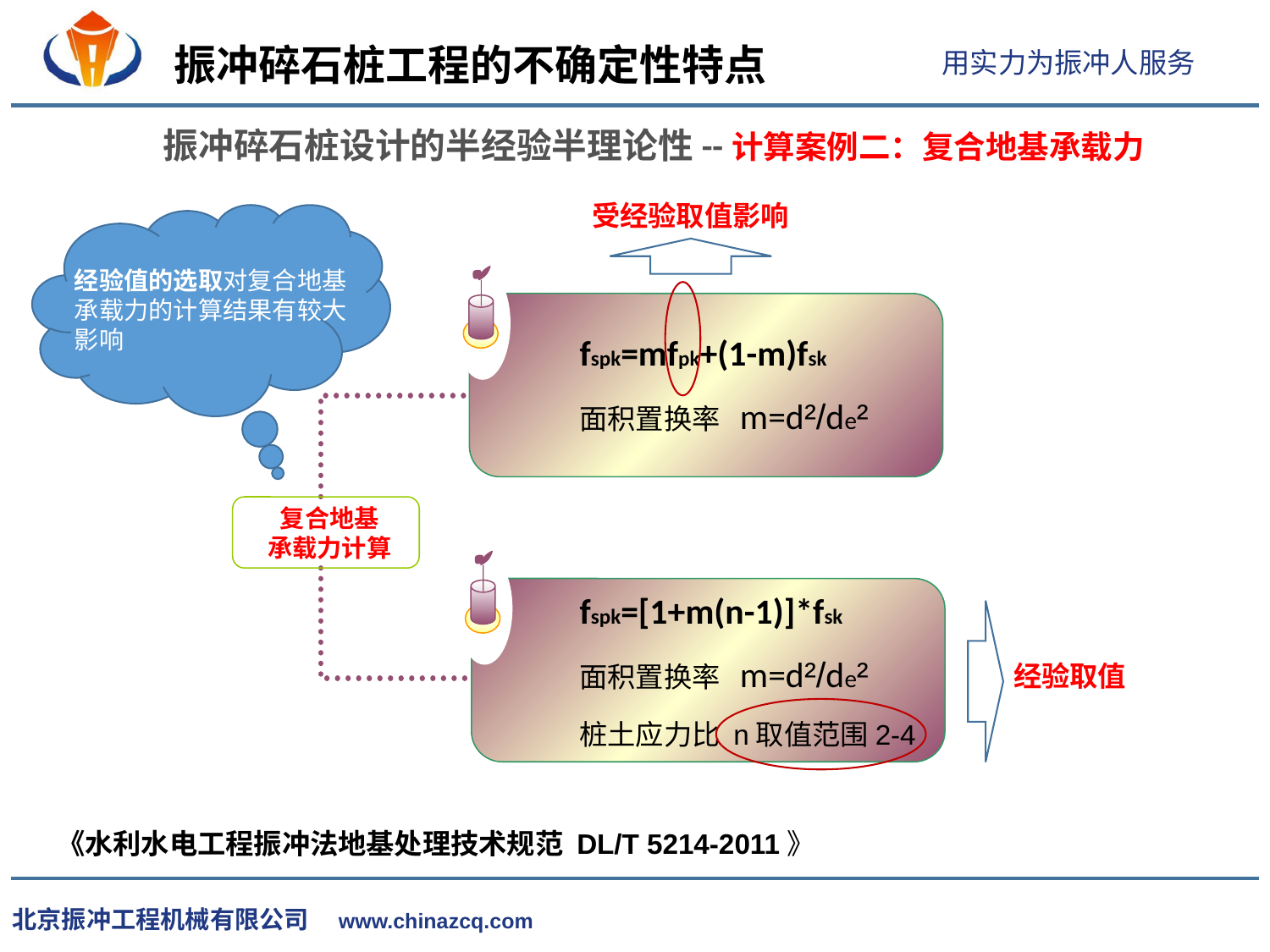

振冲碎石桩工程的不确定性特点
振冲碎石桩设计的半经验半理论性--计算案例二：复合地基承载力
受经验取值影响

经验值的选取对复合地基承载力的计算结果有较大影响

fspk=mfpk+(1-m)fsk
面积置换率  m=d²/de²

复合地基
承载力计算

fspk=[1+m(n-1)]*fsk
面积置换率  m=d²/de²
桩土应力比 n取值范围2-4

经验取值

《水利水电工程振冲法地基处理技术规范 DL/T 5214-2011》